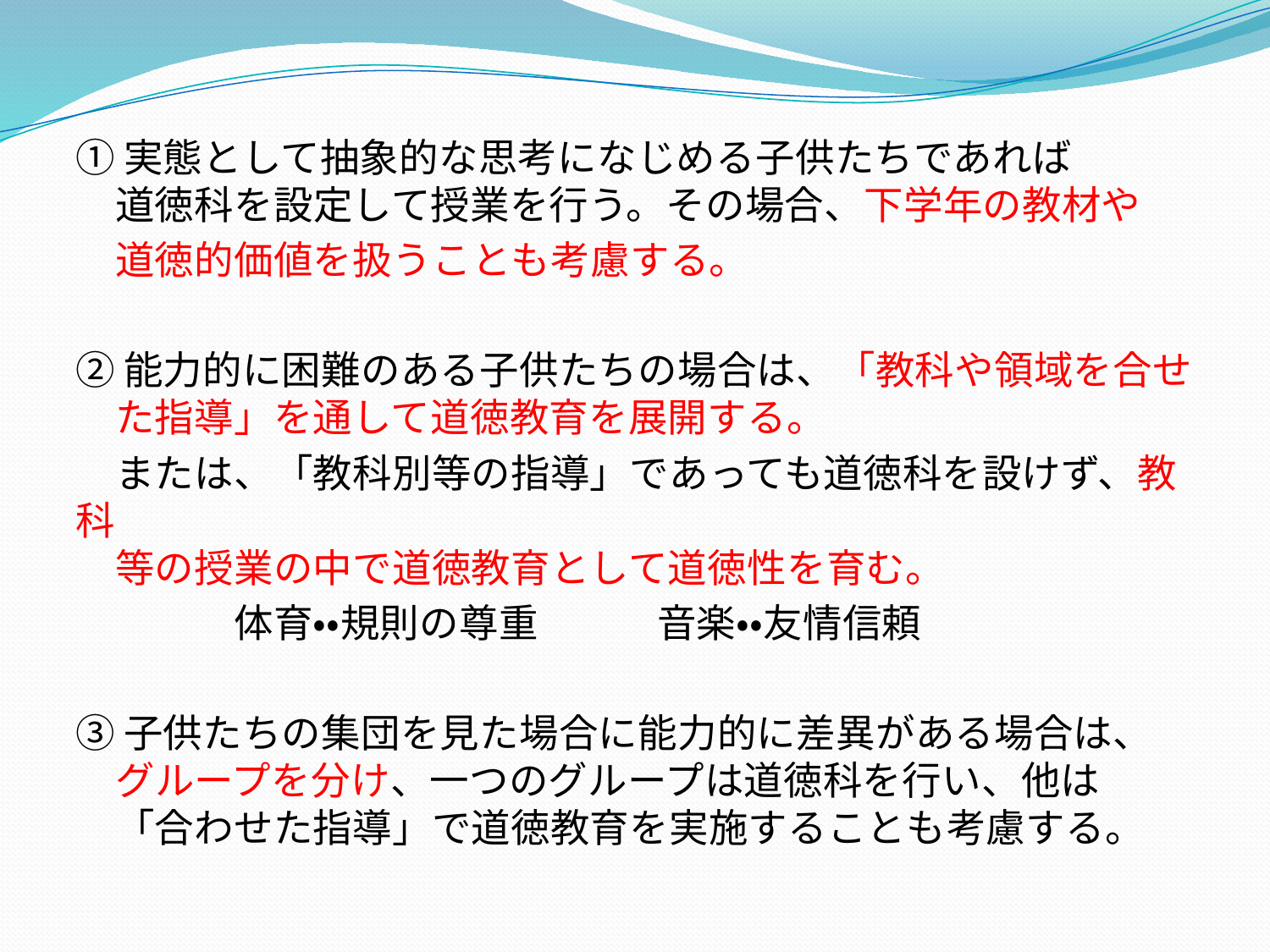

①実態として抽象的な思考になじめる子供たちであれば
　道徳科を設定して授業を行う。その場合、下学年の教材や
　道徳的価値を扱うことも考慮する。

②能力的に困難のある子供たちの場合は、「教科や領域を合せ
　た指導」を通して道徳教育を展開する。
　または、「教科別等の指導」であっても道徳科を設けず、教科
　等の授業の中で道徳教育として道徳性を育む。
　　　　体育・・規則の尊重　　　音楽・・友情信頼

③子供たちの集団を見た場合に能力的に差異がある場合は、
　グループを分け、一つのグループは道徳科を行い、他は
　「合わせた指導」で道徳教育を実施することも考慮する。